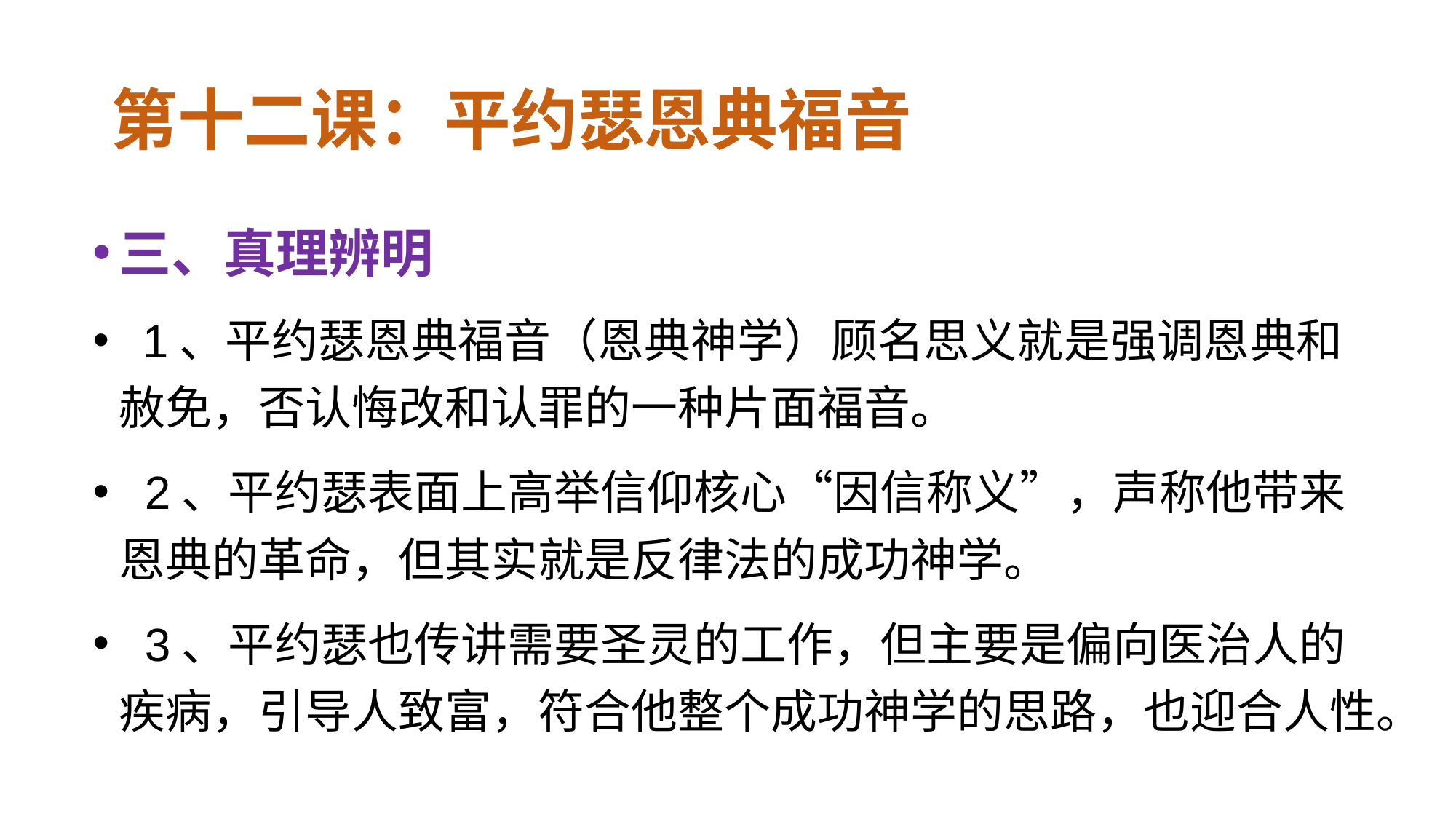

# 第十二课：平约瑟恩典福音
三、真理辨明
  1、平约瑟恩典福音（恩典神学）顾名思义就是强调恩典和赦免，否认悔改和认罪的一种片面福音。
  2、平约瑟表面上高举信仰核心“因信称义”，声称他带来恩典的革命，但其实就是反律法的成功神学。
  3、平约瑟也传讲需要圣灵的工作，但主要是偏向医治人的疾病，引导人致富，符合他整个成功神学的思路，也迎合人性。